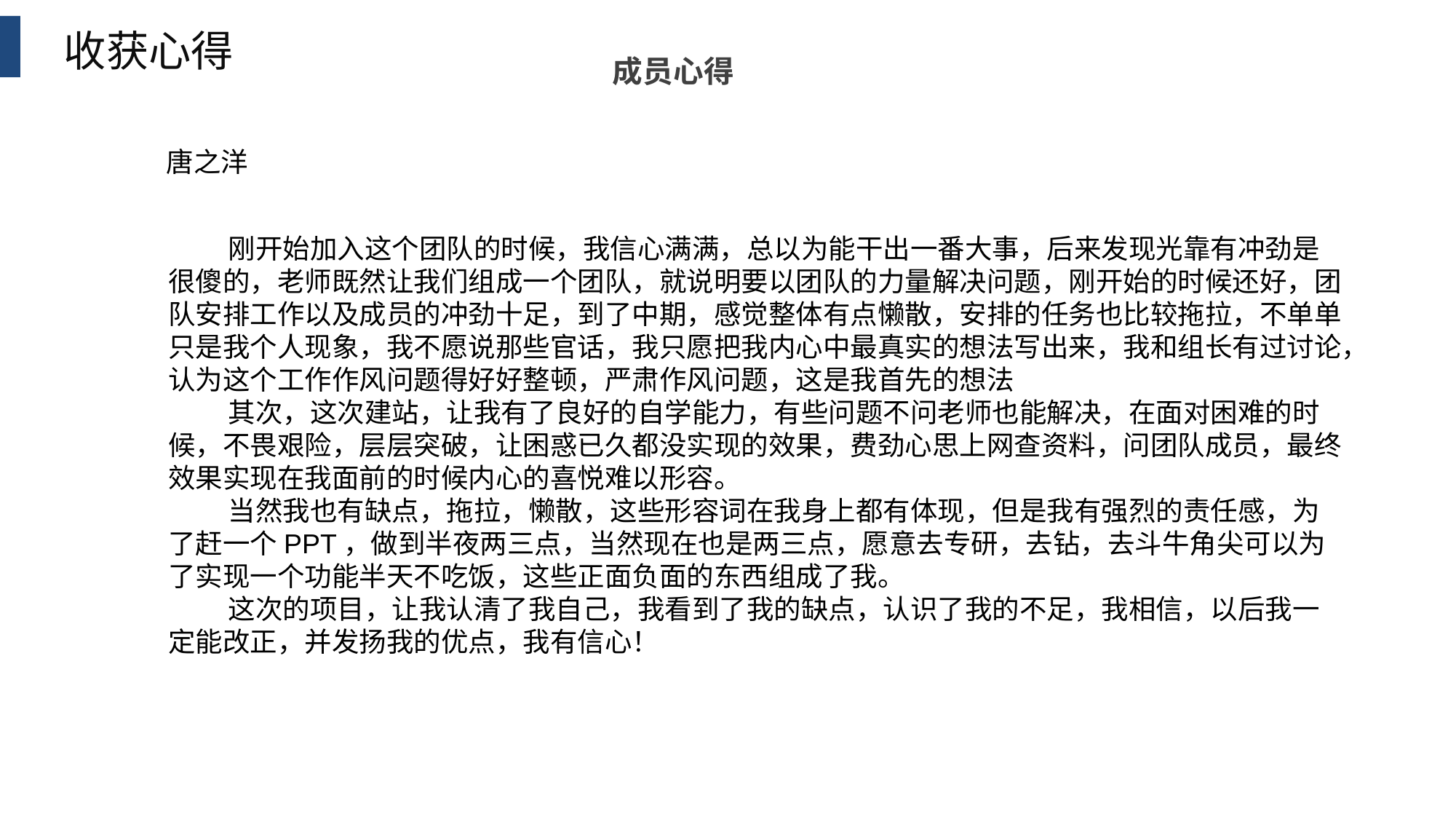

收获心得
成员心得
唐之洋
刚开始加入这个团队的时候，我信心满满，总以为能干出一番大事，后来发现光靠有冲劲是很傻的，老师既然让我们组成一个团队，就说明要以团队的力量解决问题，刚开始的时候还好，团队安排工作以及成员的冲劲十足，到了中期，感觉整体有点懒散，安排的任务也比较拖拉，不单单只是我个人现象，我不愿说那些官话，我只愿把我内心中最真实的想法写出来，我和组长有过讨论，认为这个工作作风问题得好好整顿，严肃作风问题，这是我首先的想法
其次，这次建站，让我有了良好的自学能力，有些问题不问老师也能解决，在面对困难的时候，不畏艰险，层层突破，让困惑已久都没实现的效果，费劲心思上网查资料，问团队成员，最终效果实现在我面前的时候内心的喜悦难以形容。
当然我也有缺点，拖拉，懒散，这些形容词在我身上都有体现，但是我有强烈的责任感，为了赶一个PPT，做到半夜两三点，当然现在也是两三点，愿意去专研，去钻，去斗牛角尖可以为了实现一个功能半天不吃饭，这些正面负面的东西组成了我。
这次的项目，让我认清了我自己，我看到了我的缺点，认识了我的不足，我相信，以后我一定能改正，并发扬我的优点，我有信心！
YOU TEXT IN HERE